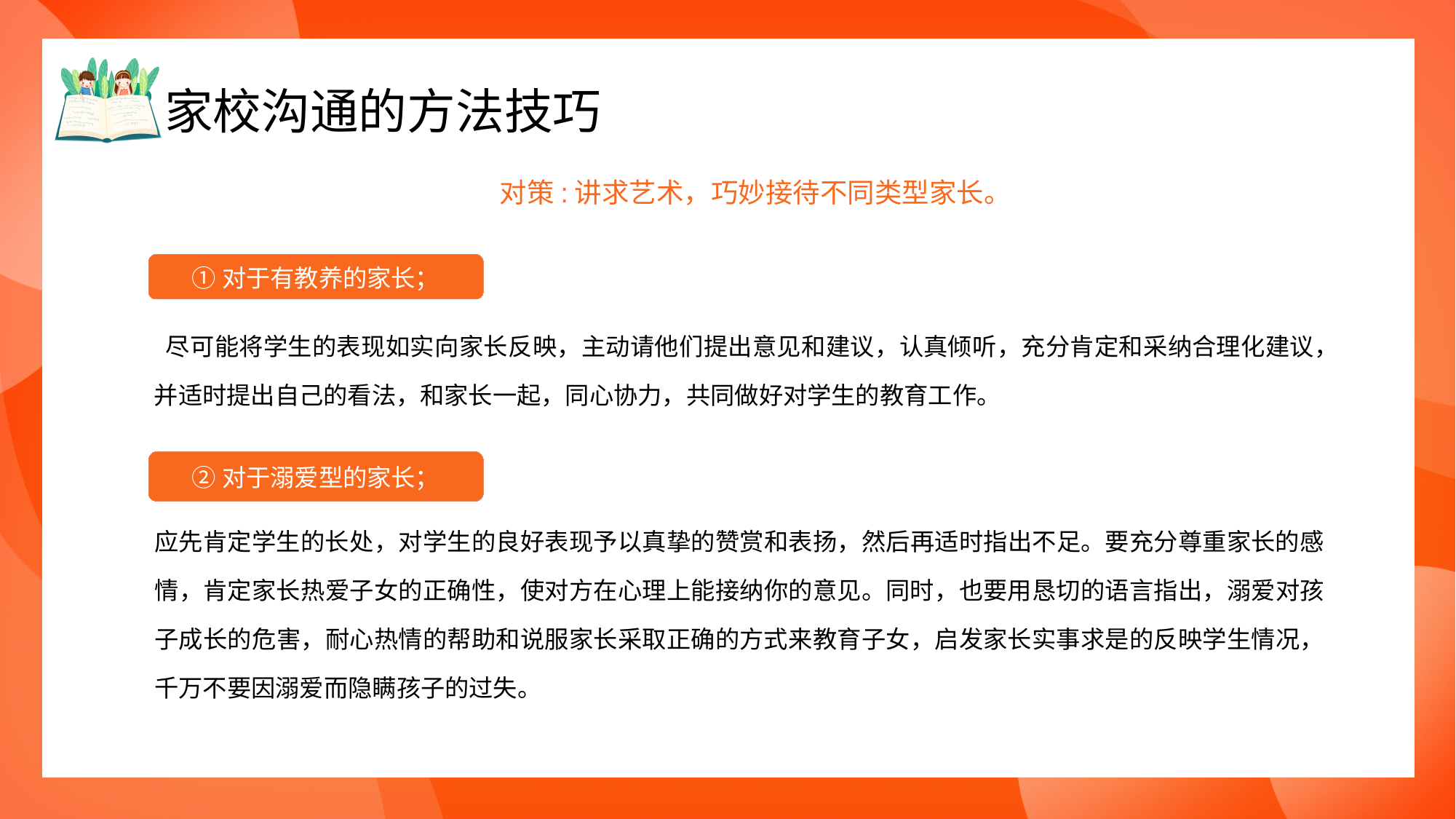

对策:讲求艺术，巧妙接待不同类型家长。
①对于有教养的家长；
 尽可能将学生的表现如实向家长反映，主动请他们提出意见和建议，认真倾听，充分肯定和采纳合理化建议，并适时提出自己的看法，和家长一起，同心协力，共同做好对学生的教育工作。
②对于溺爱型的家长；
应先肯定学生的长处，对学生的良好表现予以真挚的赞赏和表扬，然后再适时指出不足。要充分尊重家长的感情，肯定家长热爱子女的正确性，使对方在心理上能接纳你的意见。同时，也要用恳切的语言指出，溺爱对孩子成长的危害，耐心热情的帮助和说服家长采取正确的方式来教育子女，启发家长实事求是的反映学生情况，千万不要因溺爱而隐瞒孩子的过失。